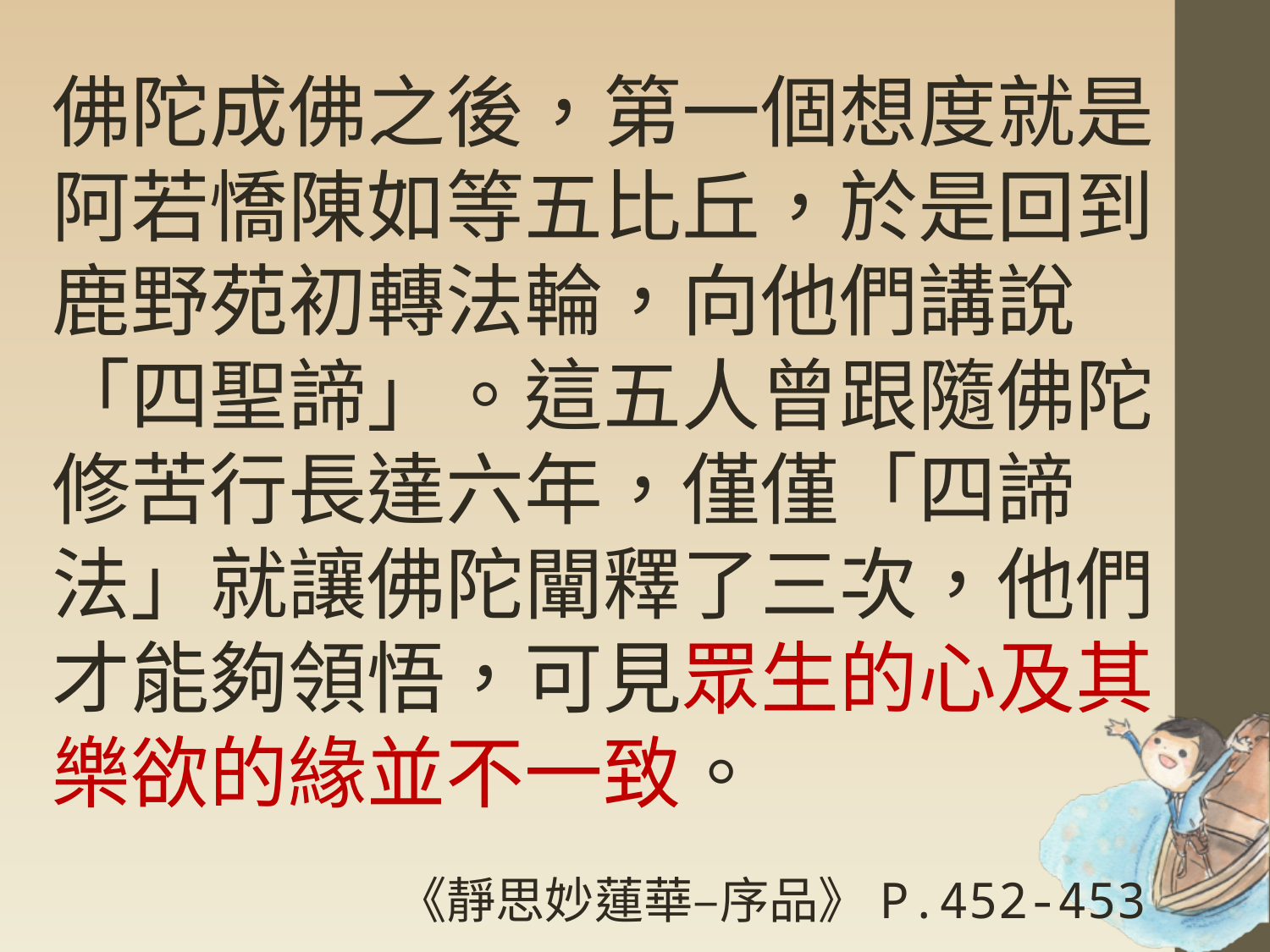

佛陀成佛之後，第一個想度就是阿若憍陳如等五比丘，於是回到鹿野苑初轉法輪，向他們講說「四聖諦」。這五人曾跟隨佛陀修苦行長達六年，僅僅「四諦法」就讓佛陀闡釋了三次，他們才能夠領悟，可見眾生的心及其樂欲的緣並不一致。
《靜思妙蓮華–序品》P.452-453